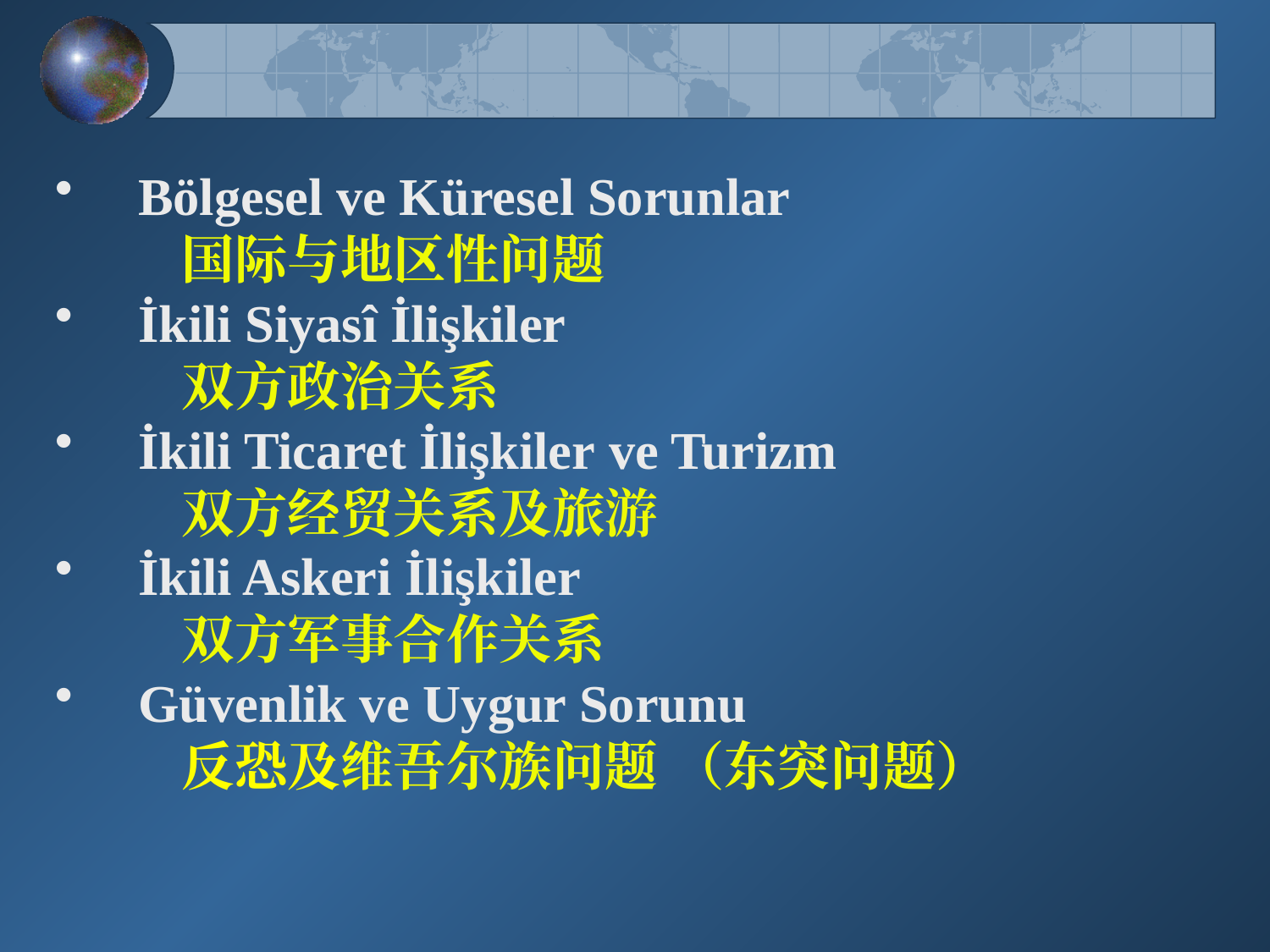

Bölgesel ve Küresel Sorunlar
	国际与地区性问题
    İkili Siyasî İlişkiler
	双方政治关系
    İkili Ticaret İlişkiler ve Turizm
	双方经贸关系及旅游
    İkili Askeri İlişkiler
	双方军事合作关系
    Güvenlik ve Uygur Sorunu
	反恐及维吾尔族问题 （东突问题）